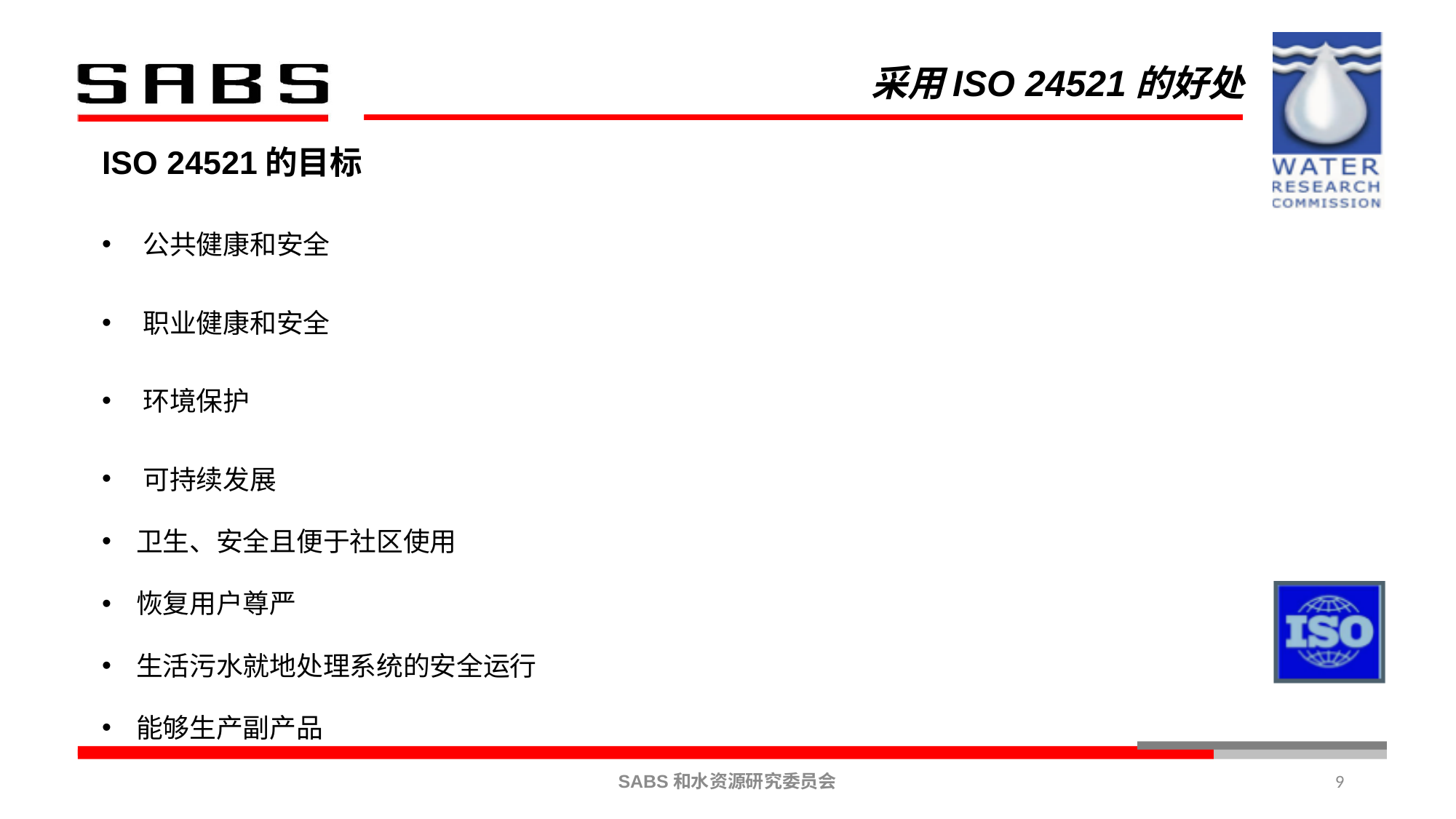

# 采用ISO 24521的好处

ISO 24521的目标
公共健康和安全
职业健康和安全
环境保护
可持续发展
卫生、安全且便于社区使用
恢复用户尊严
生活污水就地处理系统的安全运行
能够生产副产品

9